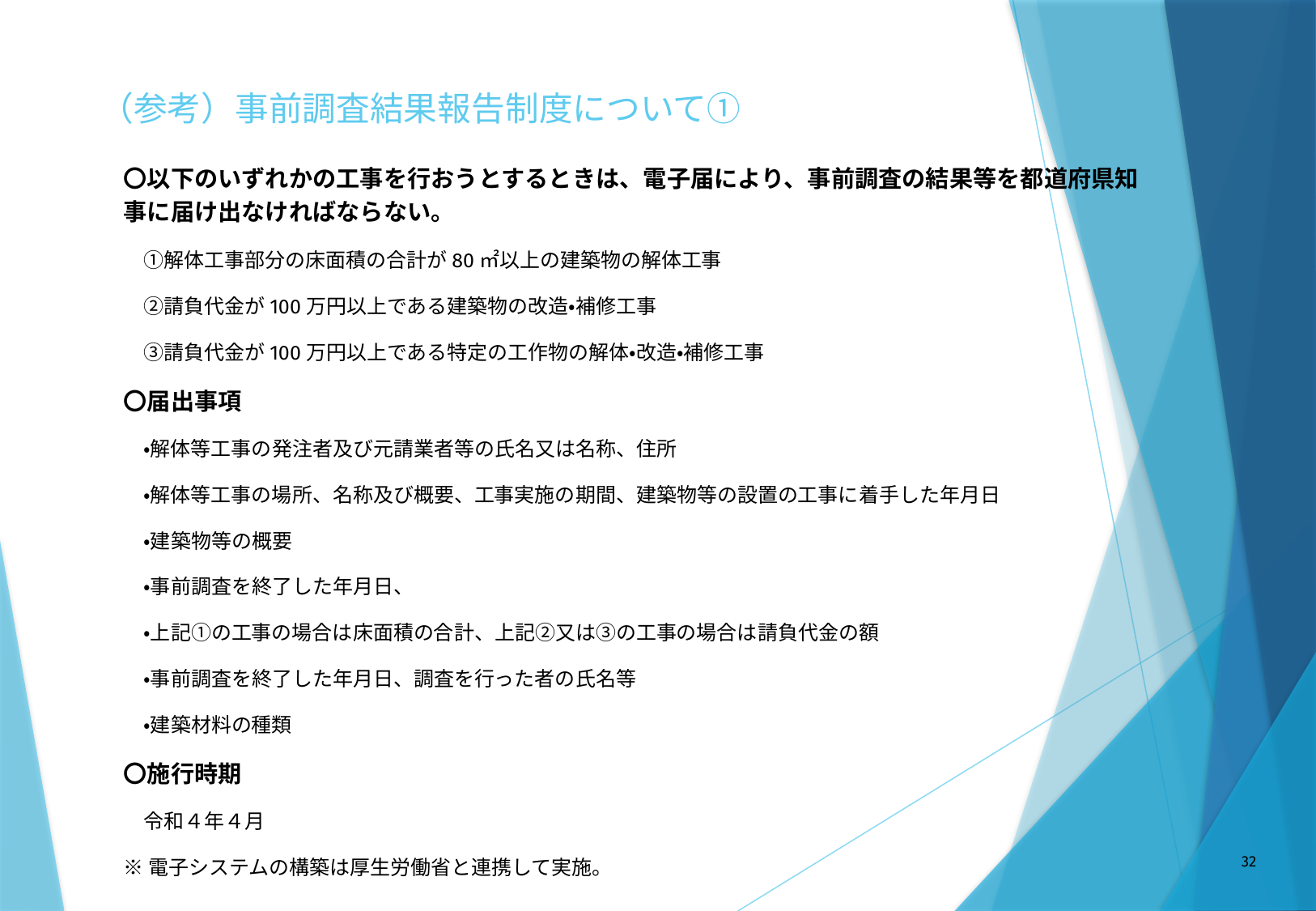

# （参考）事前調査結果報告制度について①
〇以下のいずれかの工事を行おうとするときは、電子届により、事前調査の結果等を都道府県知事に届け出なければならない。
　①解体工事部分の床面積の合計が80㎡以上の建築物の解体工事
　②請負代金が100万円以上である建築物の改造・補修工事
　③請負代金が100万円以上である特定の工作物の解体・改造・補修工事
〇届出事項
　・解体等工事の発注者及び元請業者等の氏名又は名称、住所
　・解体等工事の場所、名称及び概要、工事実施の期間、建築物等の設置の工事に着手した年月日
　・建築物等の概要
　・事前調査を終了した年月日、
　・上記①の工事の場合は床面積の合計、上記②又は③の工事の場合は請負代金の額
　・事前調査を終了した年月日、調査を行った者の氏名等
　・建築材料の種類
〇施行時期
　令和４年４月
※電子システムの構築は厚生労働省と連携して実施。
32